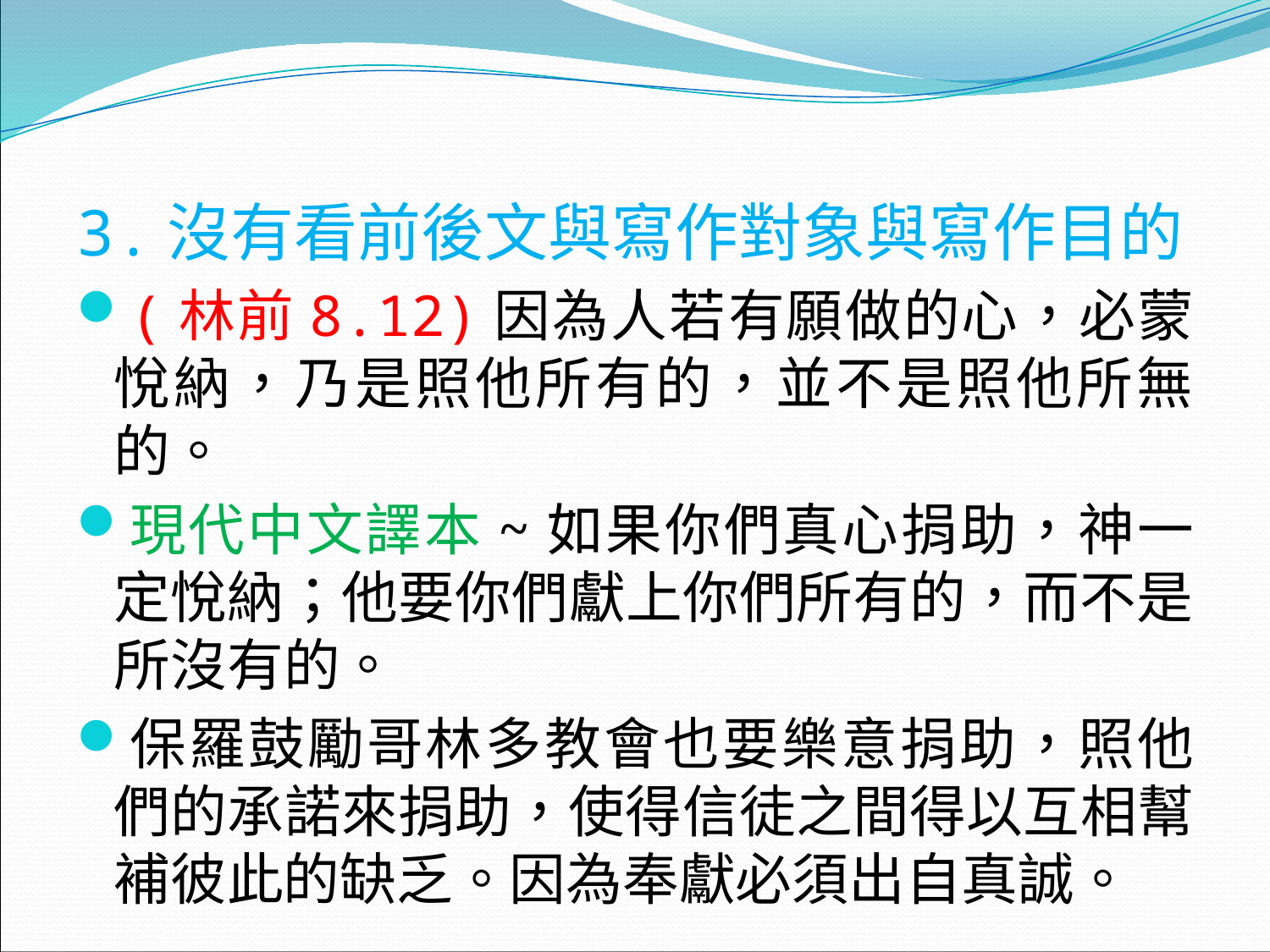

3.沒有看前後文與寫作對象與寫作目的
(林前8.12)因為人若有願做的心，必蒙悅納，乃是照他所有的，並不是照他所無的。
現代中文譯本~如果你們真心捐助，神一定悅納；他要你們獻上你們所有的，而不是所沒有的。
保羅鼓勵哥林多教會也要樂意捐助，照他們的承諾來捐助，使得信徒之間得以互相幫補彼此的缺乏。因為奉獻必須出自真誠。